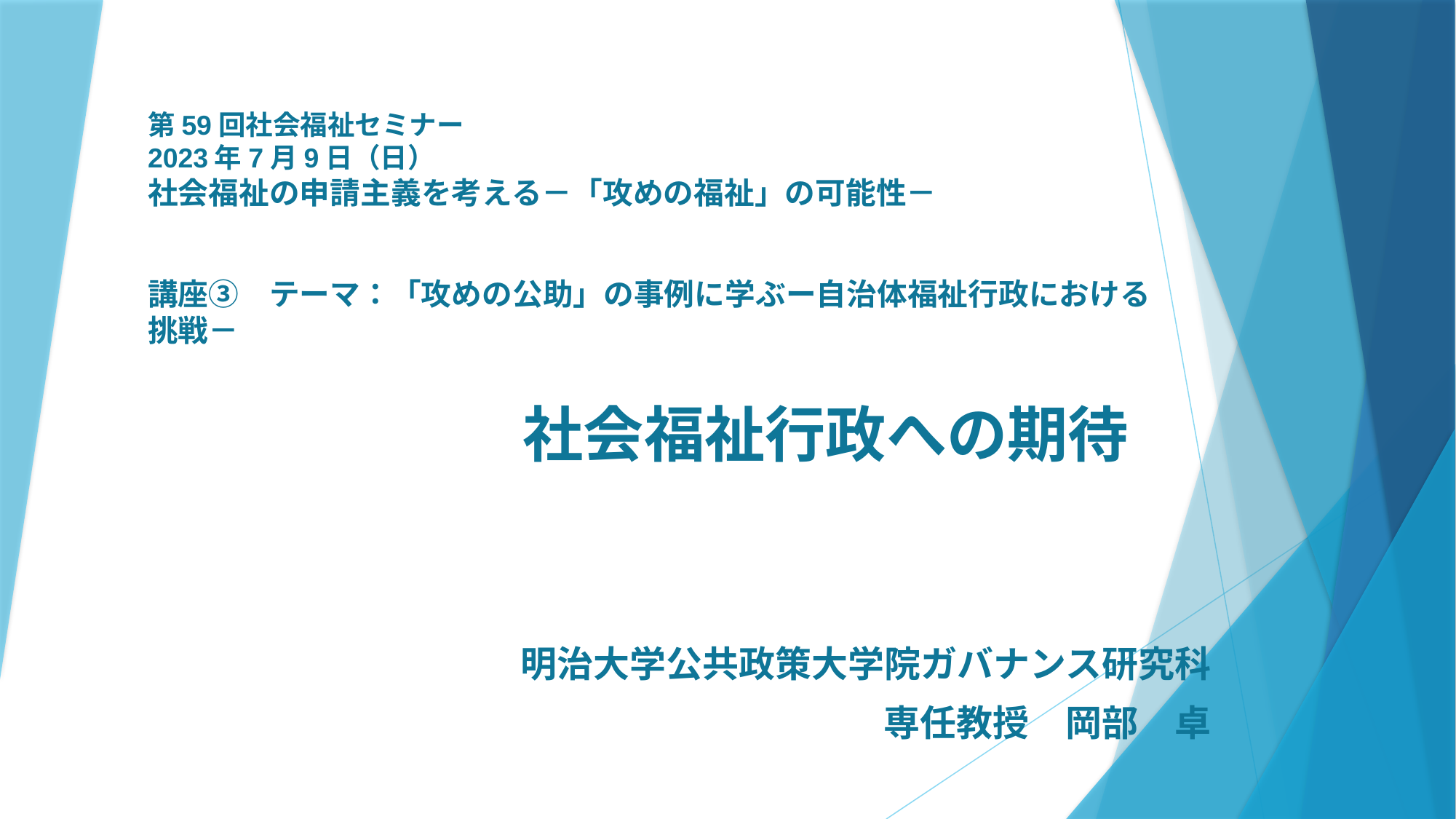

第59回社会福祉セミナー　　　　　　　　　　　　　　　　　　　　　　　　　2023年7月9日（日）
社会福祉の申請主義を考える－「攻めの福祉」の可能性－
講座③　テーマ：「攻めの公助」の事例に学ぶー自治体福祉行政における挑戦－
# 社会福祉行政への期待
明治大学公共政策大学院ガバナンス研究科
専任教授　岡部　卓